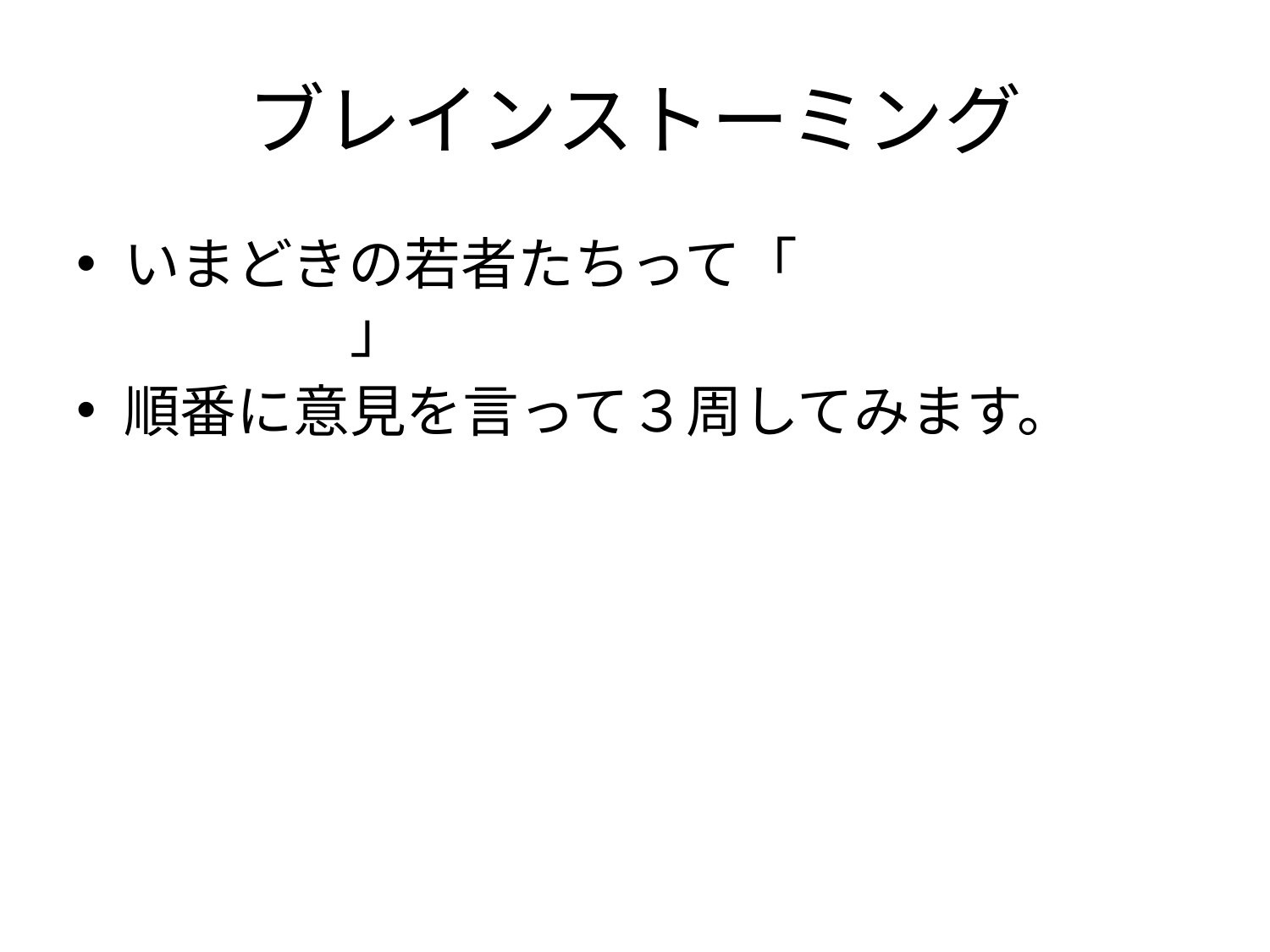

# ブレインストーミング
いまどきの若者たちって「　　　　　　　　　　　」
順番に意見を言って３周してみます。